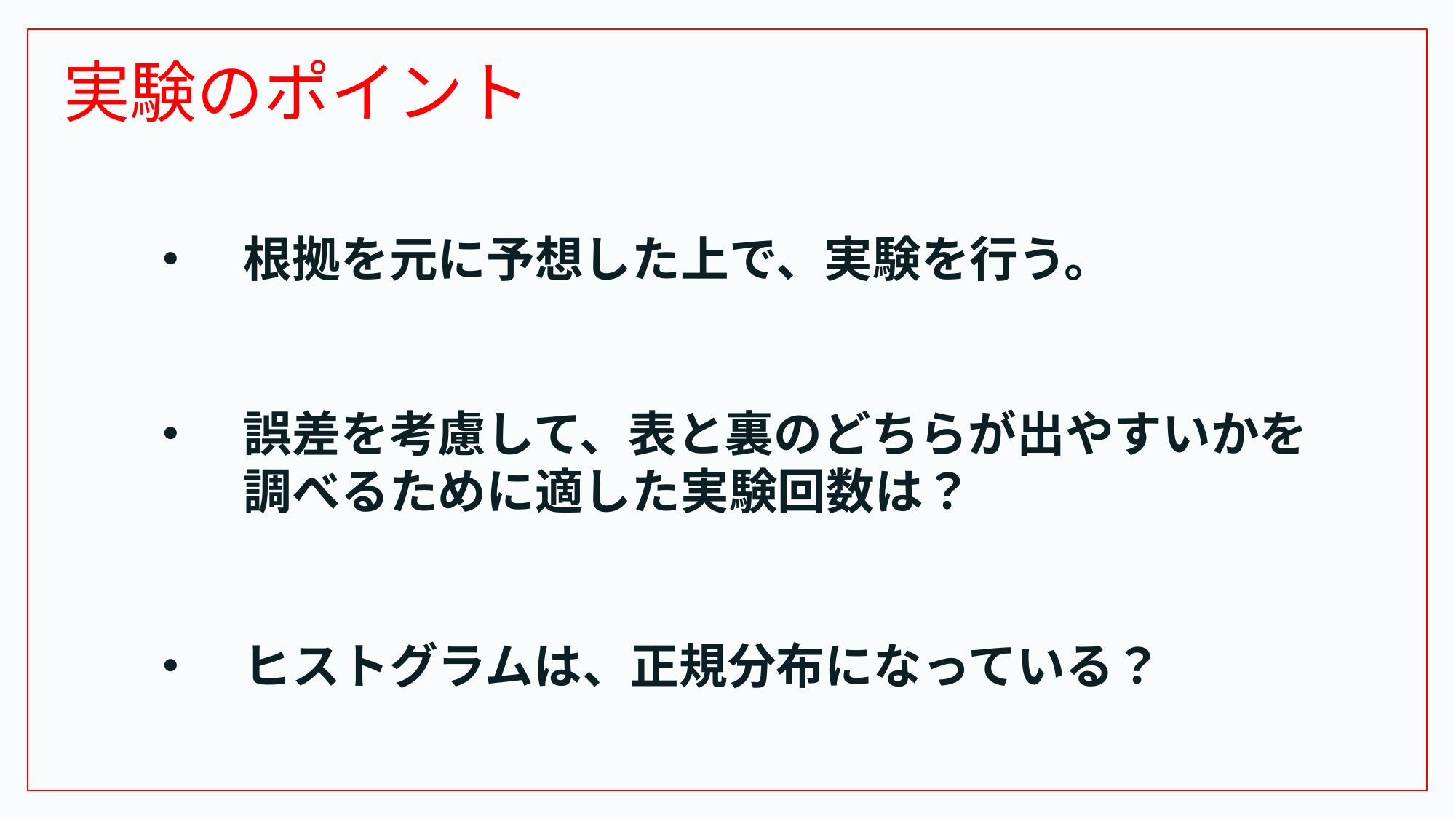

# 実験のポイント
・　根拠を元に予想した上で、実験を行う。

・　誤差を考慮して、表と裏のどちらが出やすいかを
　　調べるために適した実験回数は？

・　ヒストグラムは、正規分布になっている？